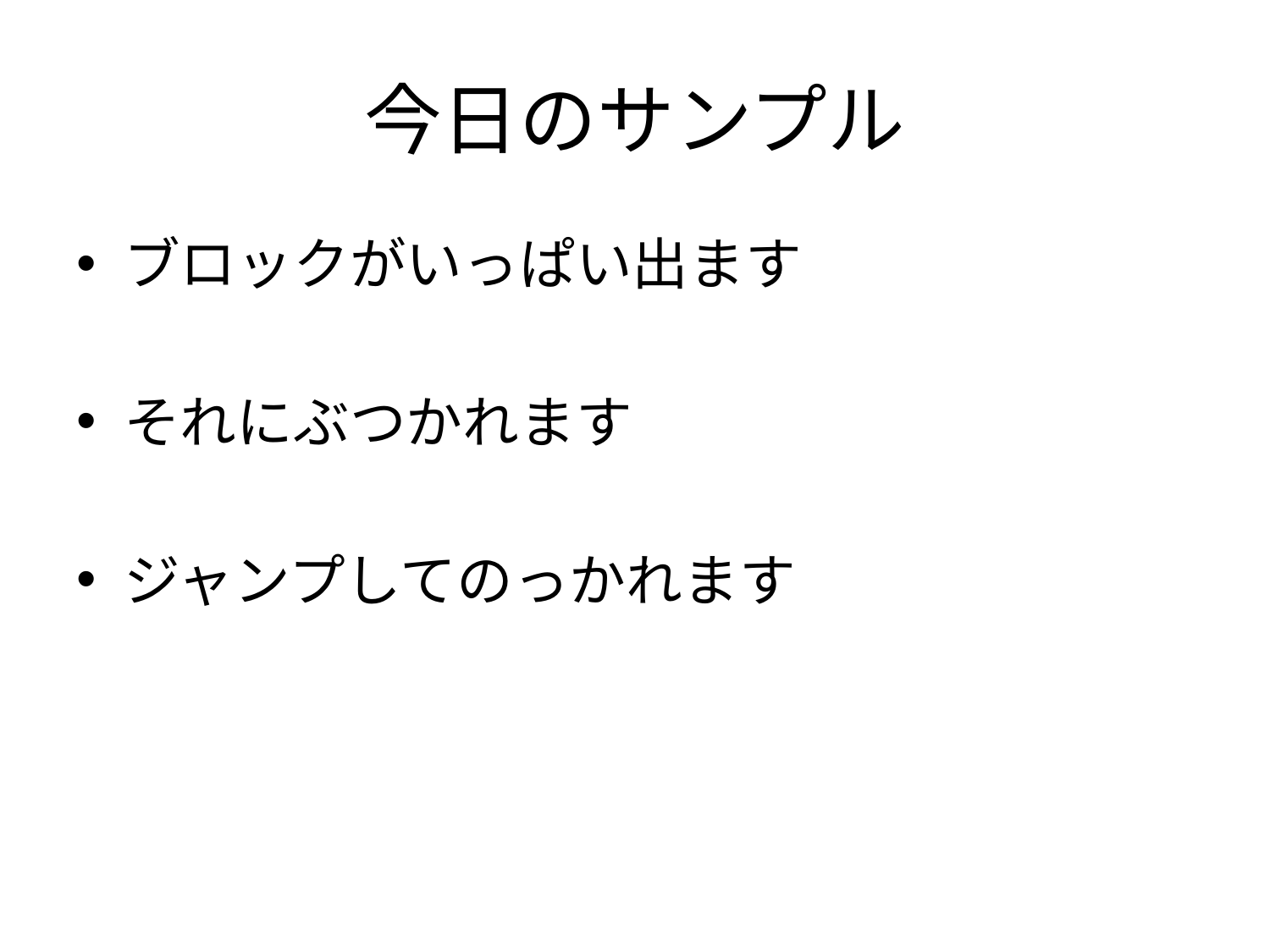

# 今日のサンプル
ブロックがいっぱい出ます

それにぶつかれます

ジャンプしてのっかれます